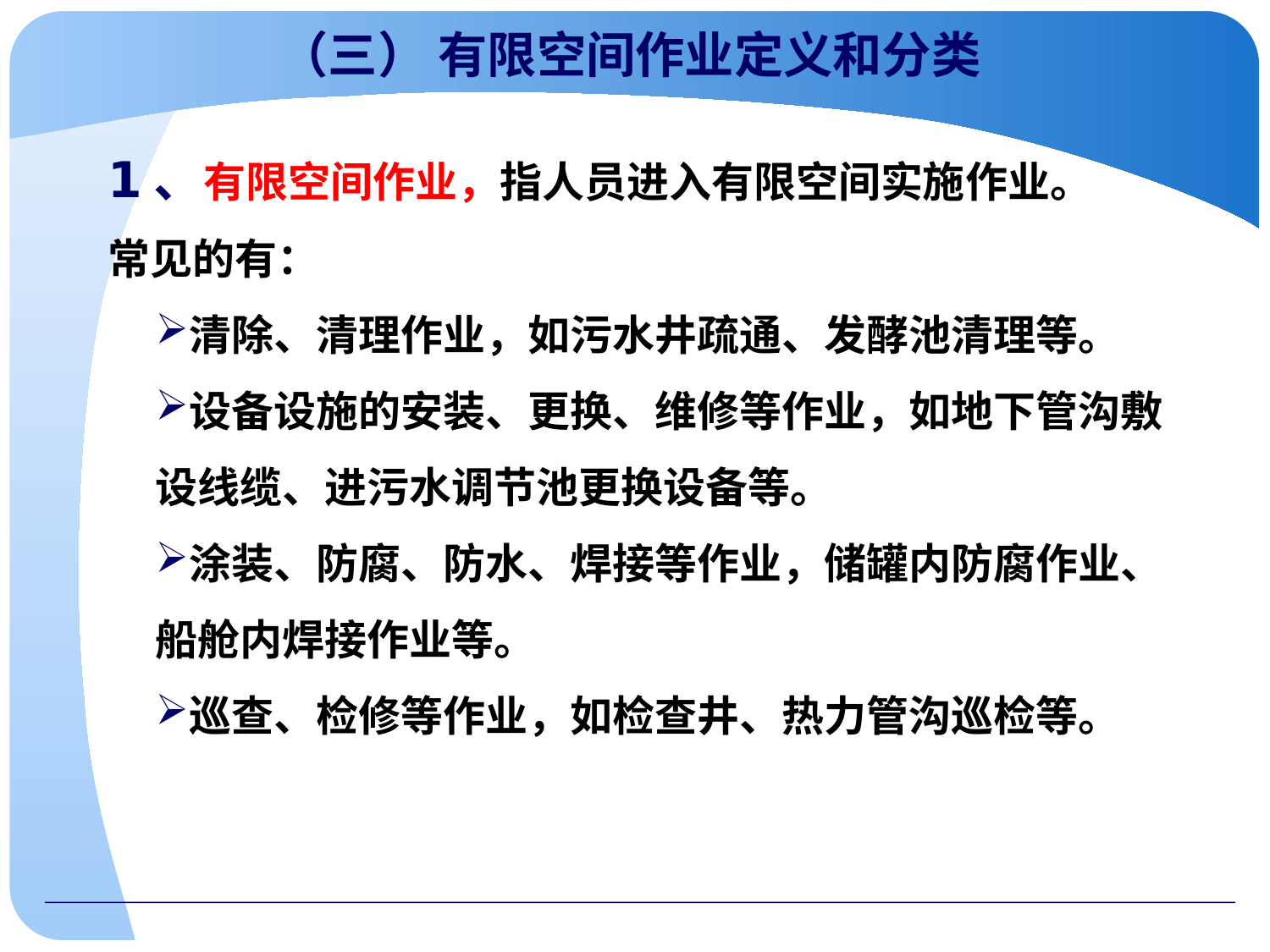

# （三） 有限空间作业定义和分类
1、有限空间作业，指人员进入有限空间实施作业。
常见的有：
清除、清理作业，如污水井疏通、发酵池清理等。
设备设施的安装、更换、维修等作业，如地下管沟敷设线缆、进污水调节池更换设备等。
涂装、防腐、防水、焊接等作业，储罐内防腐作业、船舱内焊接作业等。
巡查、检修等作业，如检查井、热力管沟巡检等。